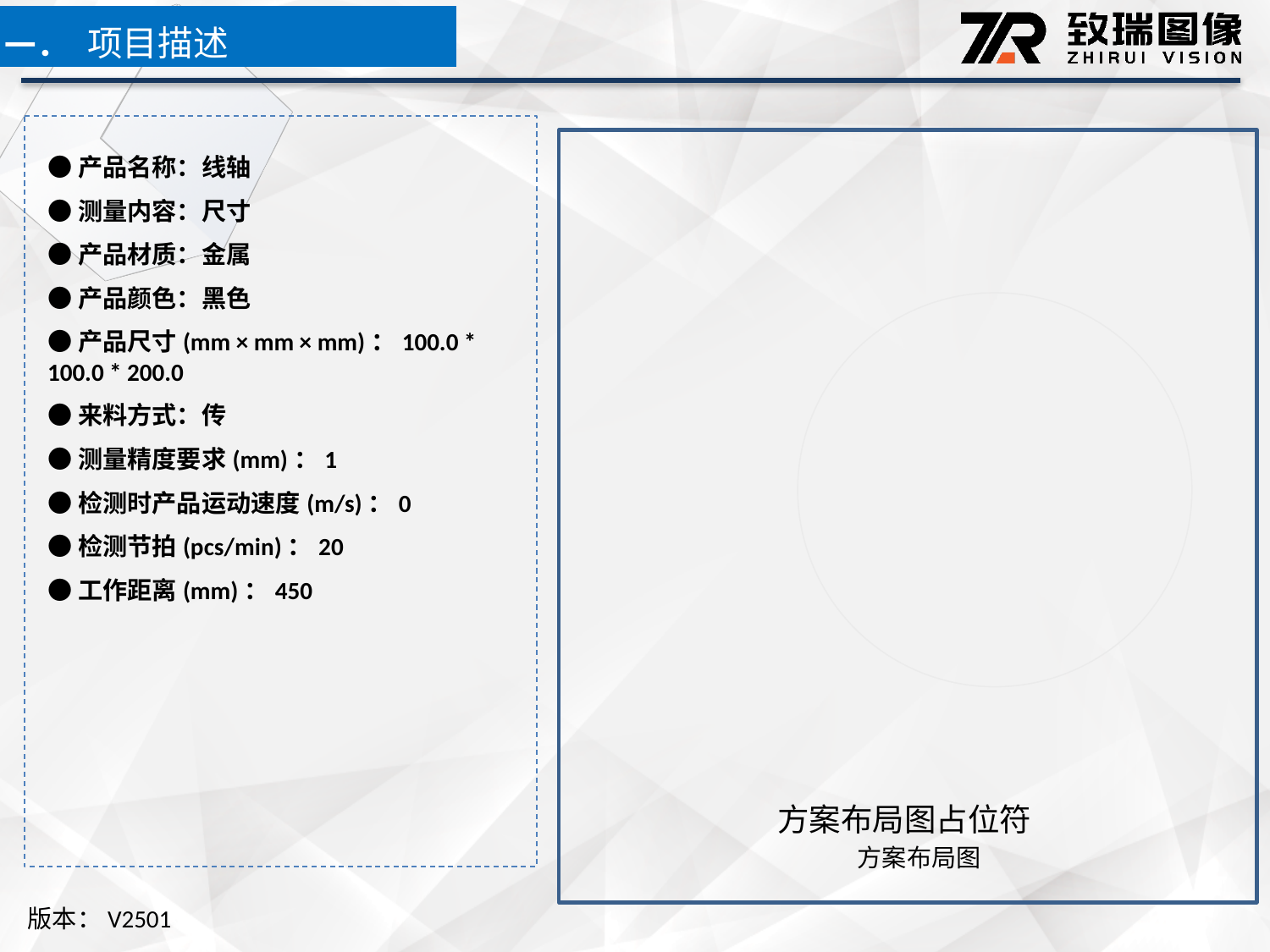

一．
项目描述

●产品名称：线轴
●测量内容：尺寸
●产品材质：金属
●产品颜色：黑色
●产品尺寸(mm × mm × mm)：100.0 * 100.0 * 200.0
●来料方式：传
●测量精度要求(mm)：1
●检测时产品运动速度(m/s)：0
●检测节拍(pcs/min)：20
●工作距离(mm)：450

方案布局图占位符
方案布局图